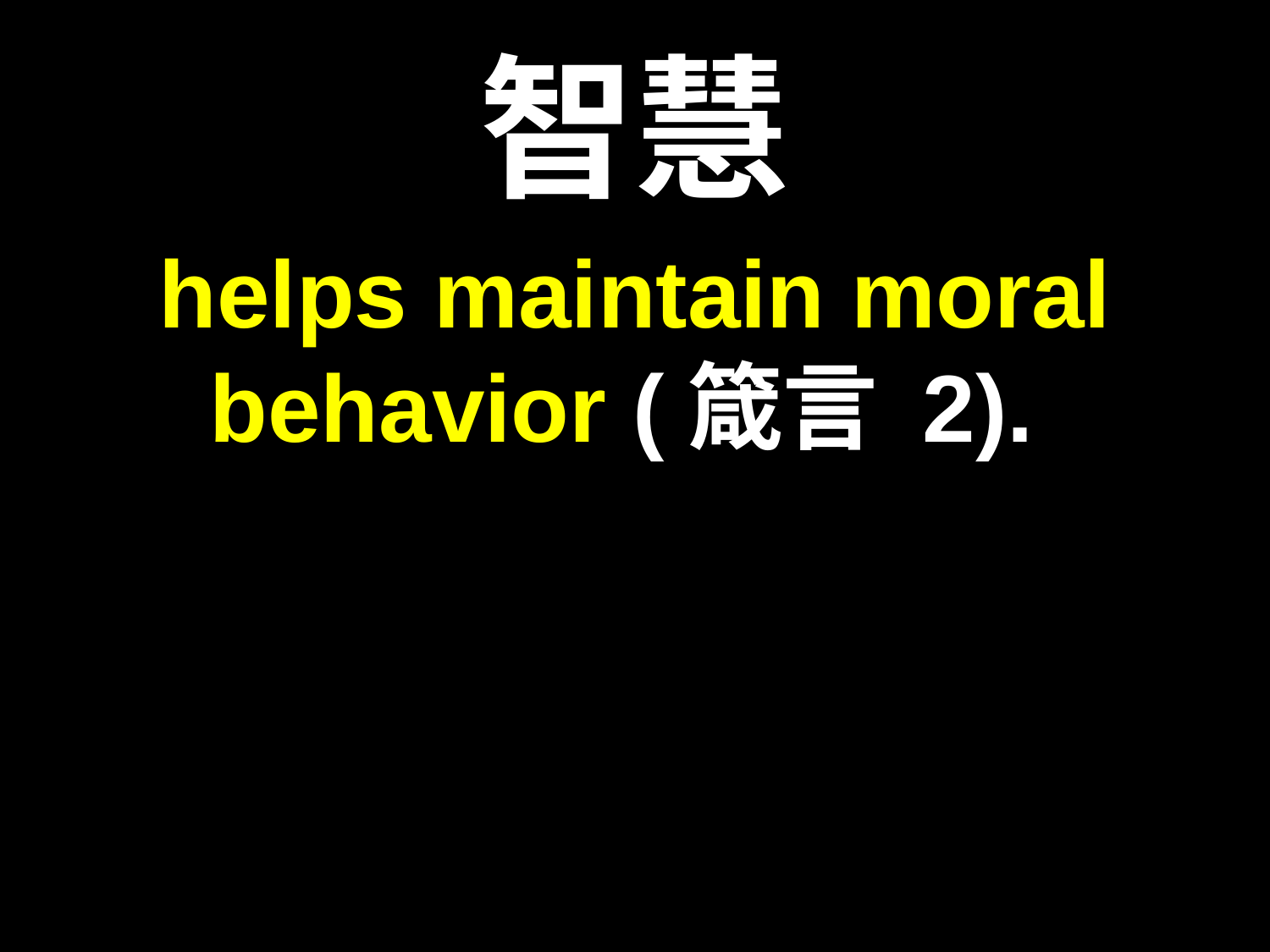

# 智慧
helps maintain moral behavior (箴言 2).